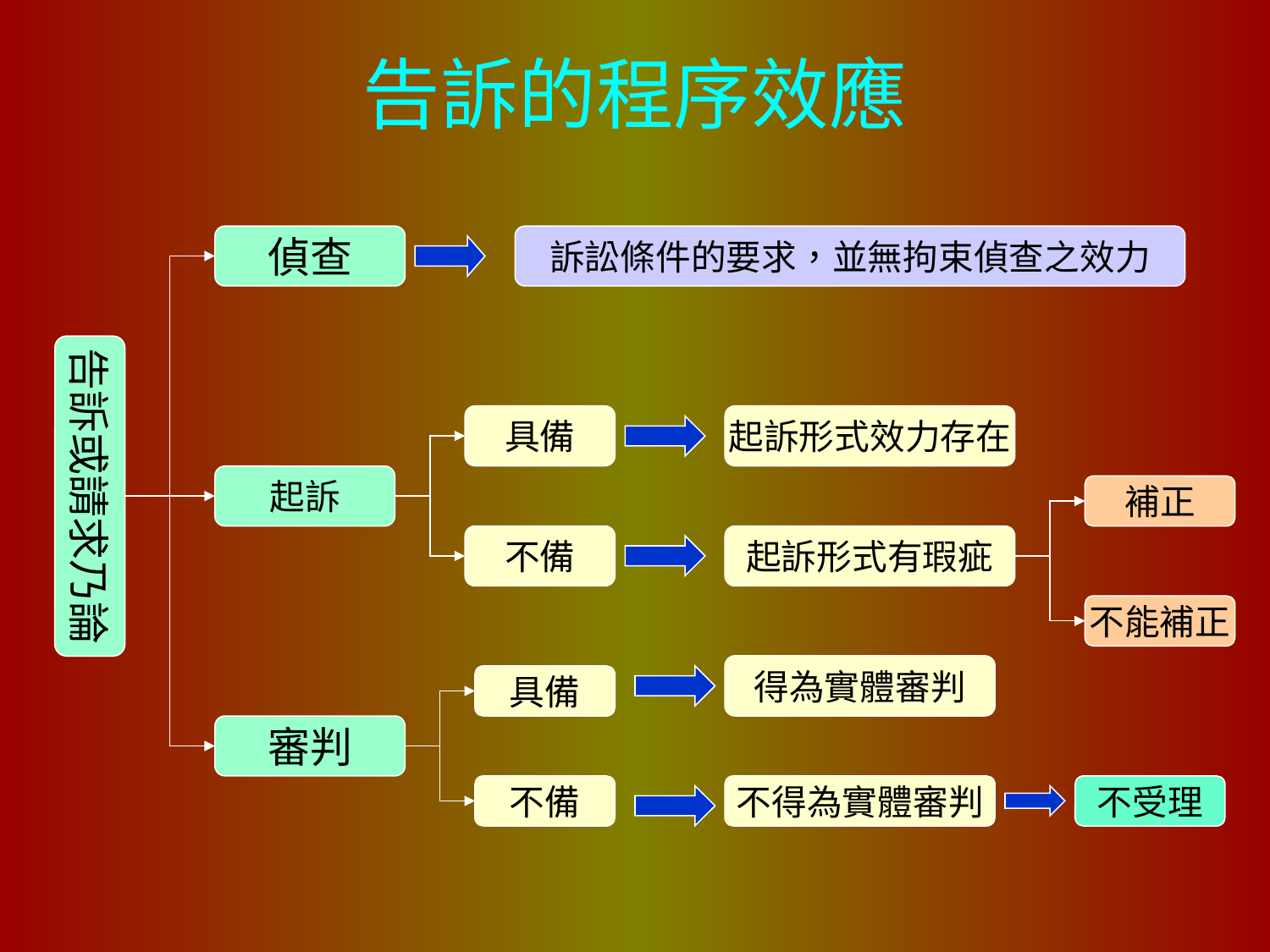

# 告訴的程序效應
偵查
訴訟條件的要求，並無拘束偵查之效力

告訴或請求乃論
具備
起訴形式效力存在

起訴
補正
不備
起訴形式有瑕疵

不能補正
得為實體審判
具備

審判
不備
不得為實體審判
不受理